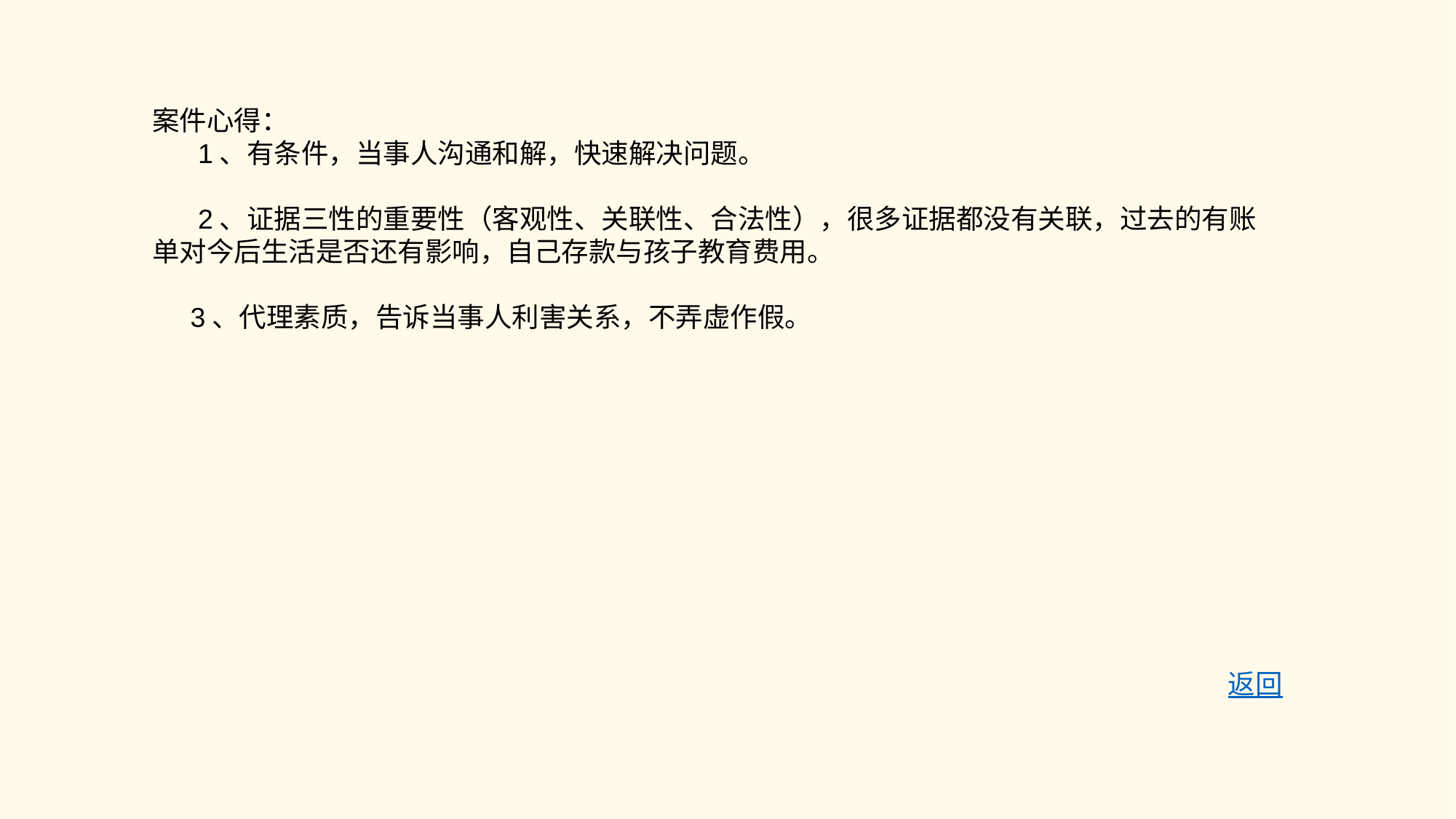

案件心得：
      1、有条件，当事人沟通和解，快速解决问题。

      2、证据三性的重要性（客观性、关联性、合法性），很多证据都没有关联，过去的有账单对今后生活是否还有影响，自己存款与孩子教育费用。

     3、代理素质，告诉当事人利害关系，不弄虚作假。
返回